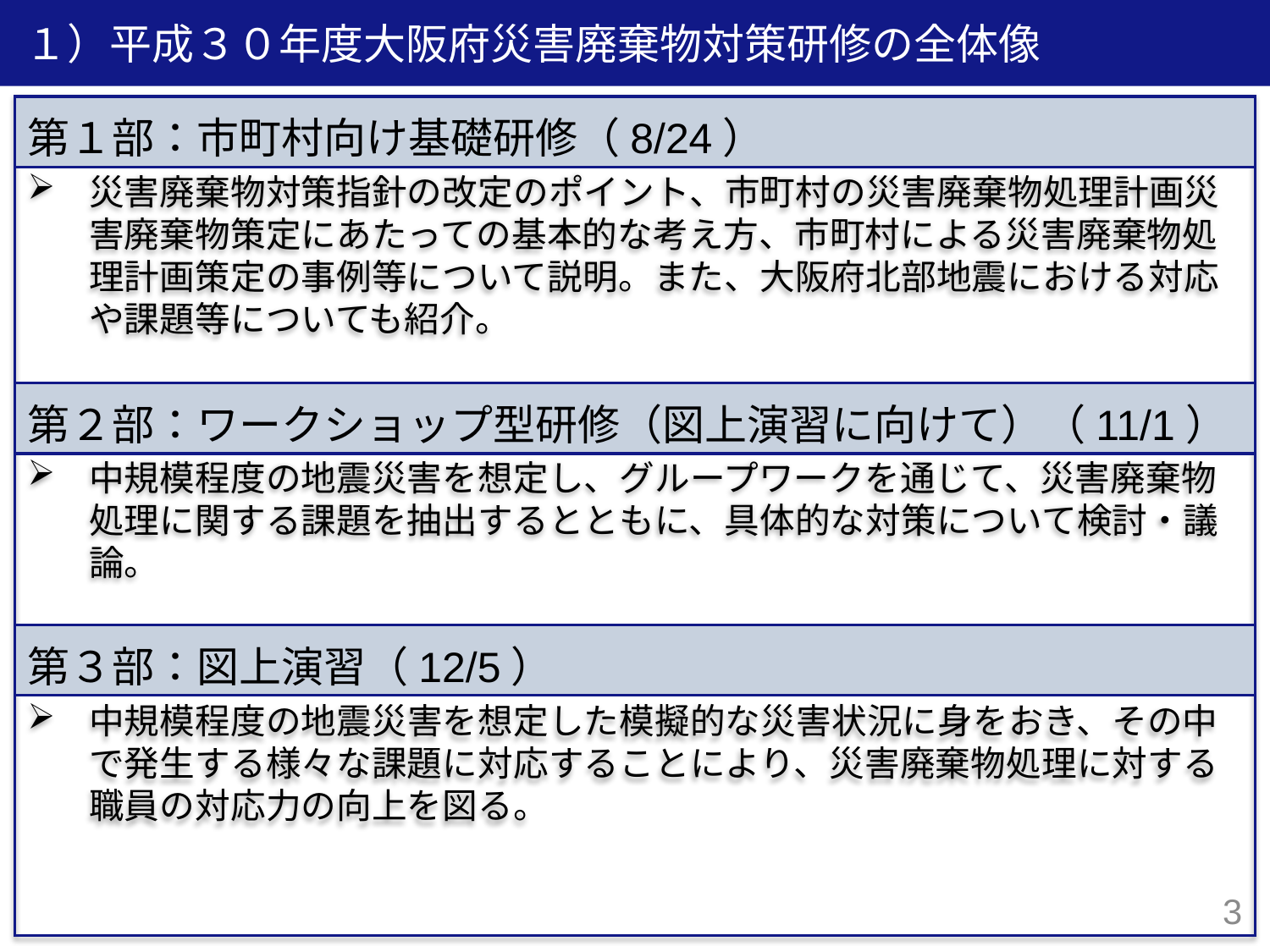

１）平成３０年度大阪府災害廃棄物対策研修の全体像

災害廃棄物対策指針の改定のポイント、市町村の災害廃棄物処理計画災害廃棄物策定にあたっての基本的な考え方、市町村による災害廃棄物処理計画策定の事例等について説明。また、大阪府北部地震における対応や課題等についても紹介。

中規模程度の地震災害を想定し、グループワークを通じて、災害廃棄物処理に関する課題を抽出するとともに、具体的な対策について検討・議論。

中規模程度の地震災害を想定した模擬的な災害状況に身をおき、その中で発生する様々な課題に対応することにより、災害廃棄物処理に対する職員の対応力の向上を図る。
第１部：市町村向け基礎研修（8/24）
第２部：ワークショップ型研修（図上演習に向けて）（11/1）
第３部：図上演習（12/5）
3